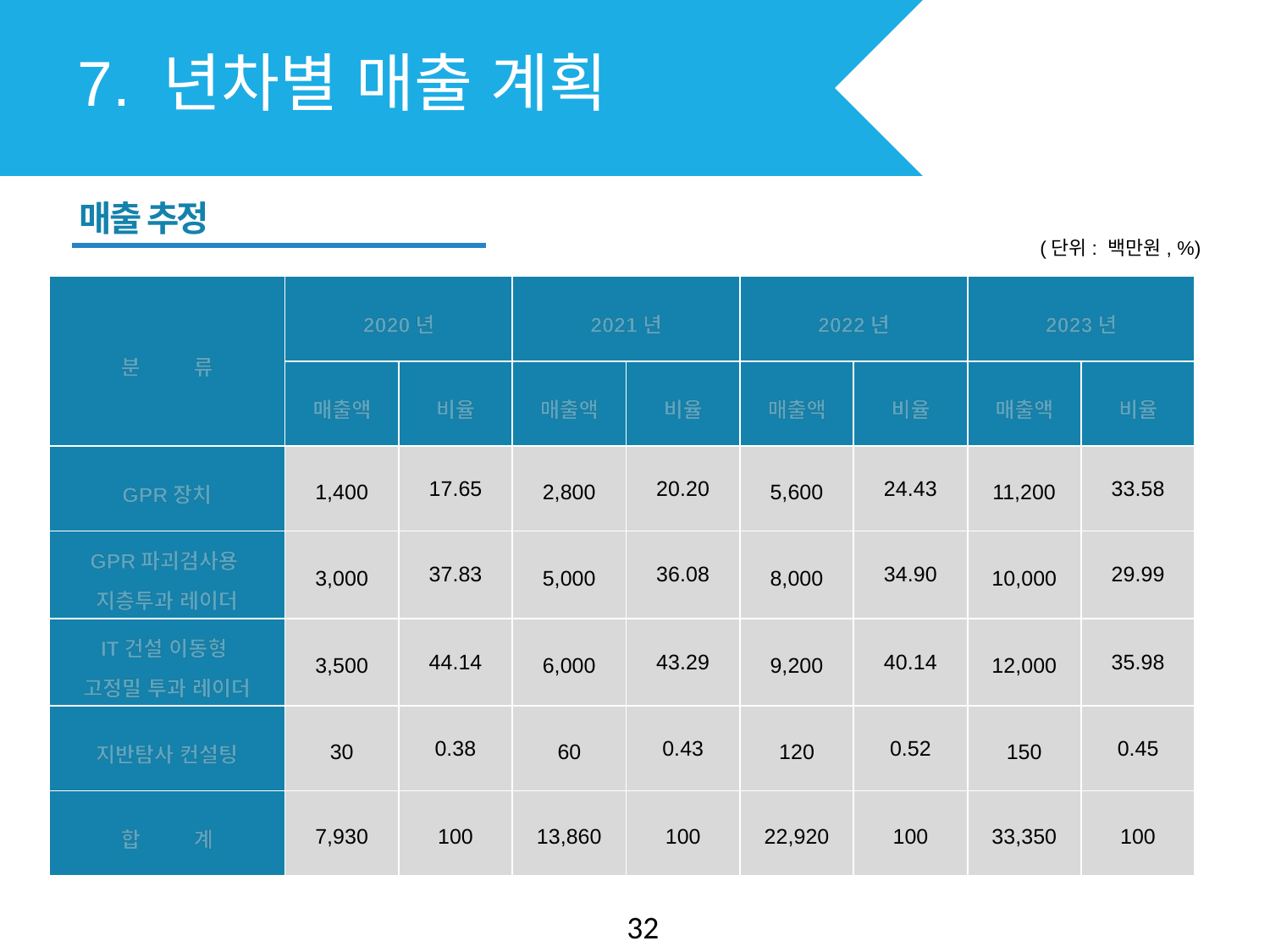

7. 년차별 매출 계획

매출 추정
(단위: 백만원, %)
| 분         류 | 2020년 |  | 2021년 |  | 2022년 |  | 2023년 |  |
| --- | --- | --- | --- | --- | --- | --- | --- | --- |
|  | 매출액 | 비율 | 매출액 | 비율 | 매출액 | 비율 | 매출액 | 비율 |
| GPR장치 | 1,400 | 17.65 | 2,800 | 20.20 | 5,600 | 24.43 | 11,200 | 33.58 |
| GPR파괴검사용 지층투과 레이더 | 3,000 | 37.83 | 5,000 | 36.08 | 8,000 | 34.90 | 10,000 | 29.99 |
| IT건설 이동형 고정밀 투과 레이더 | 3,500 | 44.14 | 6,000 | 43.29 | 9,200 | 40.14 | 12,000 | 35.98 |
| 지반탐사 컨설팅 | 30 | 0.38 | 60 | 0.43 | 120 | 0.52 | 150 | 0.45 |
| 합         계 | 7,930 | 100 | 13,860 | 100 | 22,920 | 100 | 33,350 | 100 |
32